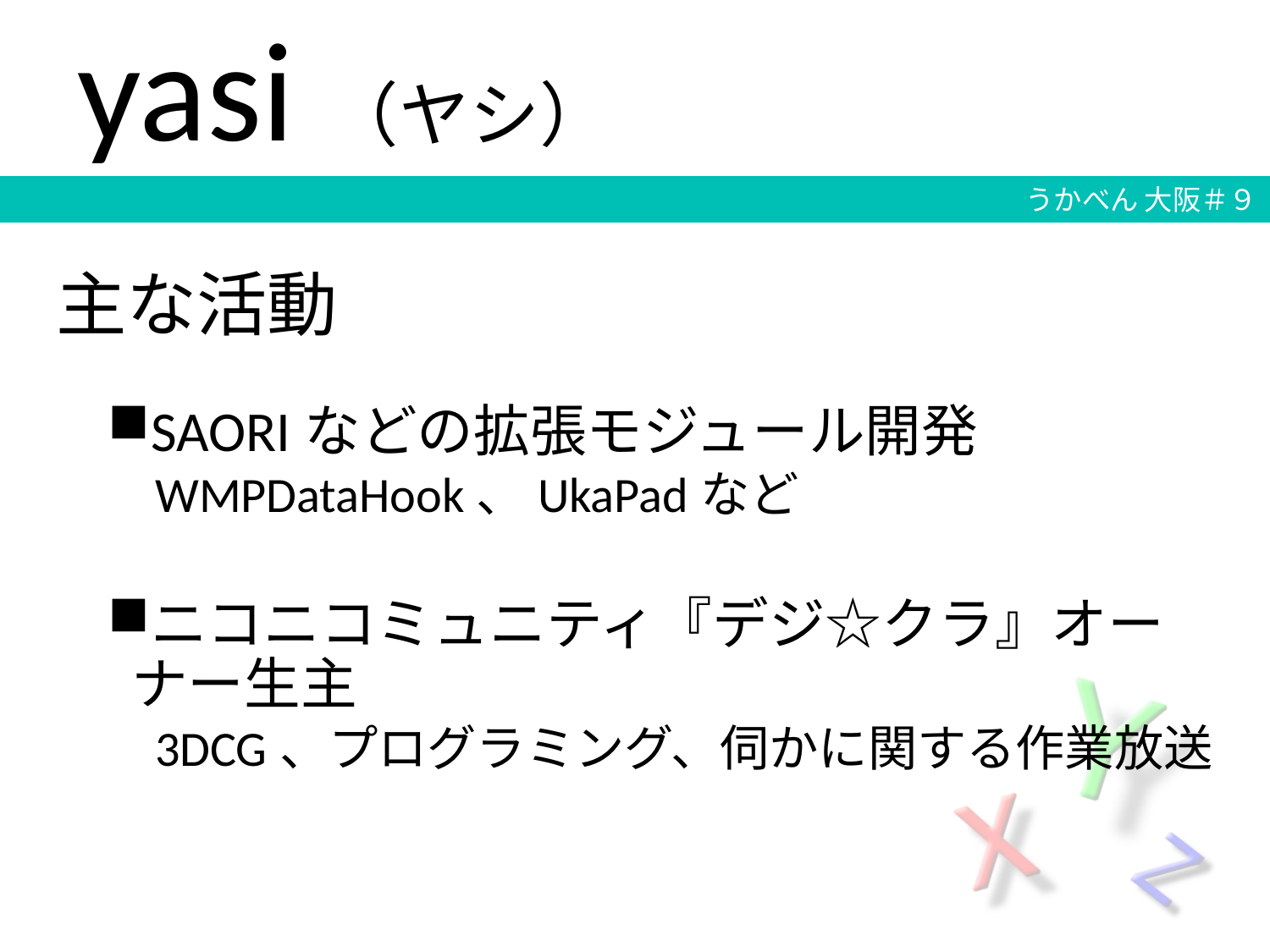

# yasi（ヤシ）
主な活動
SAORIなどの拡張モジュール開発
WMPDataHook、UkaPadなど

ニコニコミュニティ『デジ☆クラ』オーナー生主
3DCG、プログラミング、伺かに関する作業放送